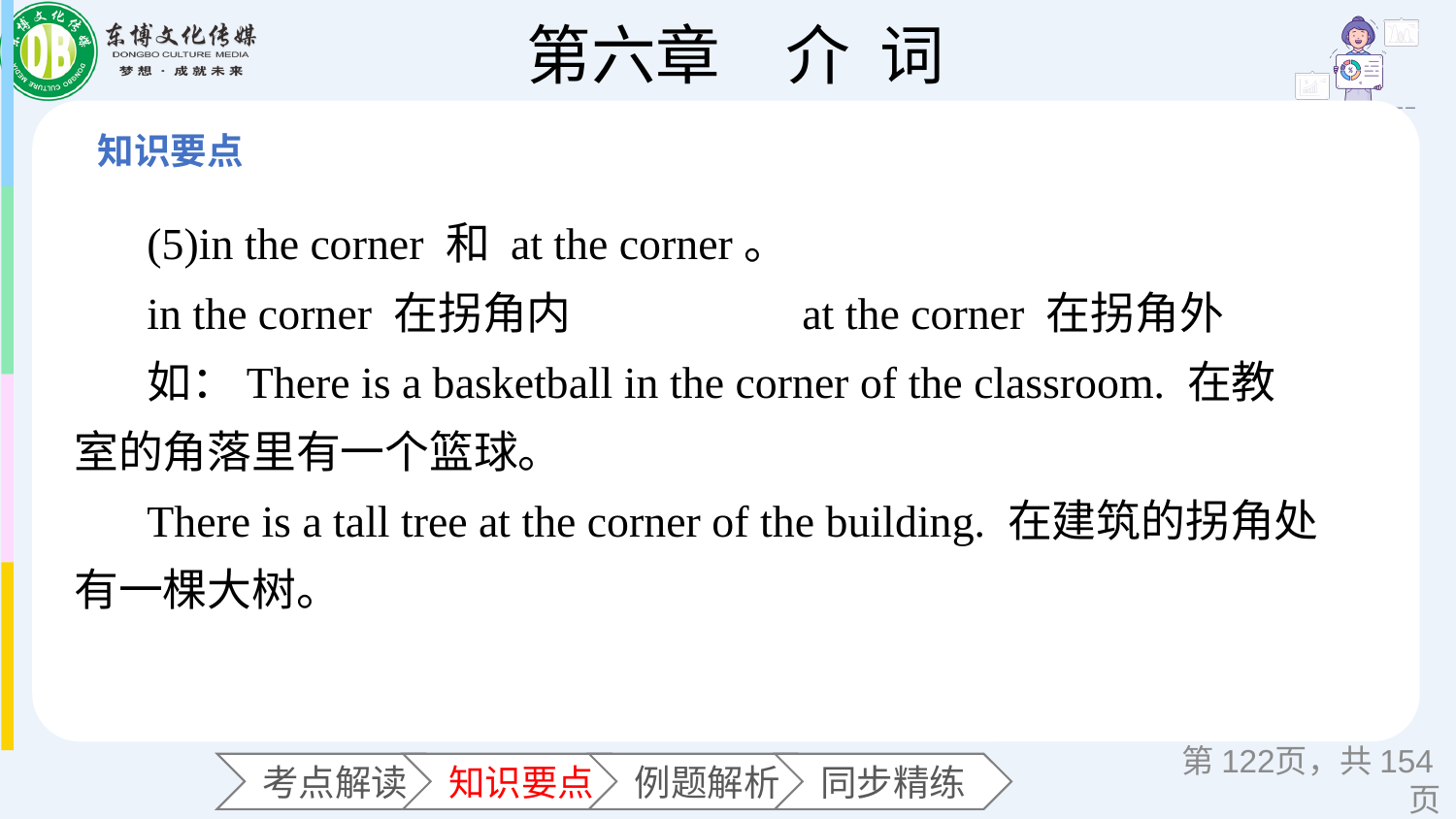

(5)in the corner 和 at the corner。
in the corner 在拐角内    		at the corner 在拐角外
如：There is a basketball in the corner of the classroom. 在教室的角落里有一个篮球。
There is a tall tree at the corner of the building. 在建筑的拐角处有一棵大树。
第122页，共154页